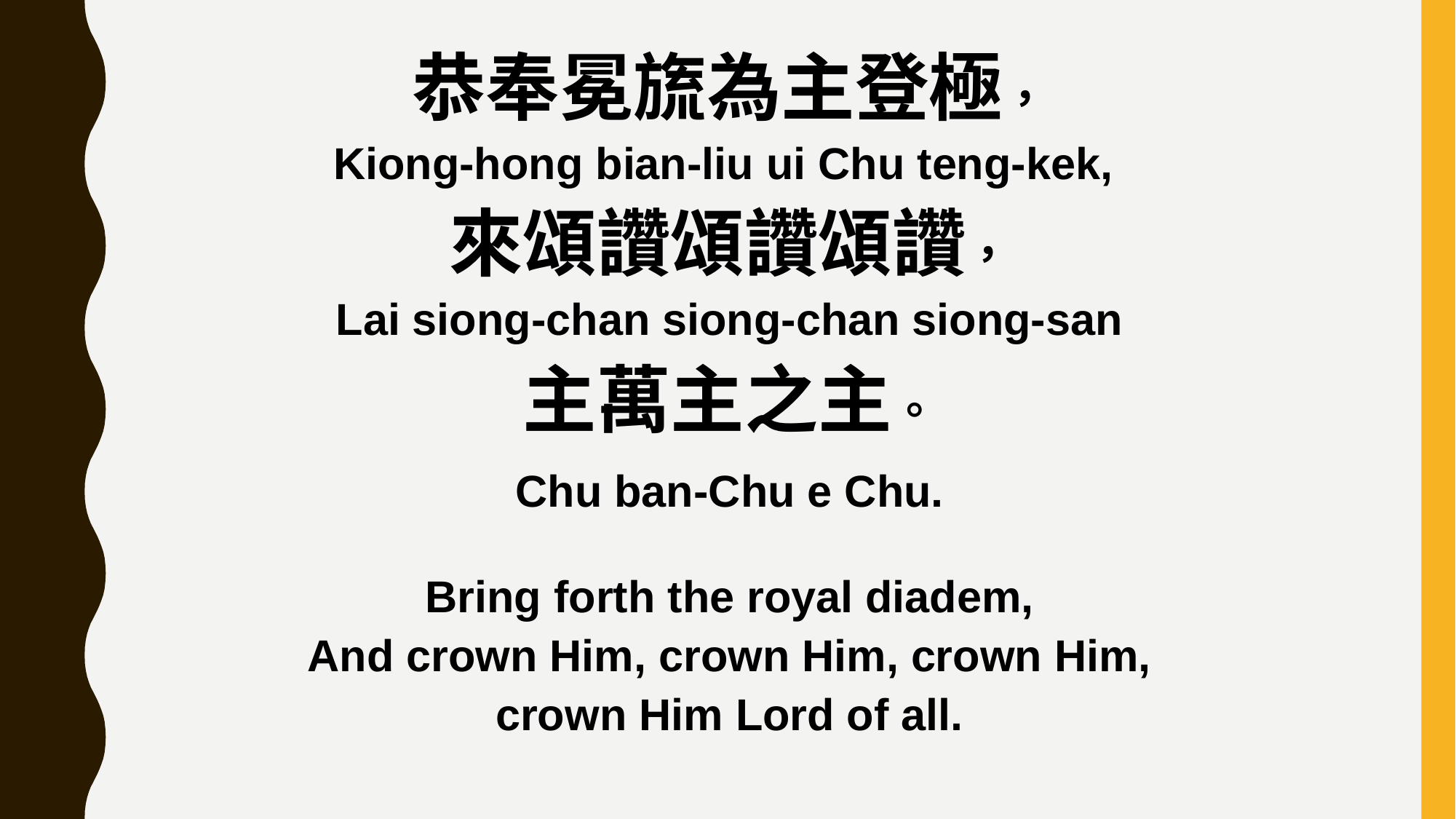

恭奉冕旒為主登極，
Kiong-hong bian-liu ui Chu teng-kek,
來頌讚頌讚頌讚，
Lai siong-chan siong-chan siong-san
主萬主之主。
Chu ban-Chu e Chu.

Bring forth the royal diadem,
And crown Him, crown Him, crown Him,
crown Him Lord of all.